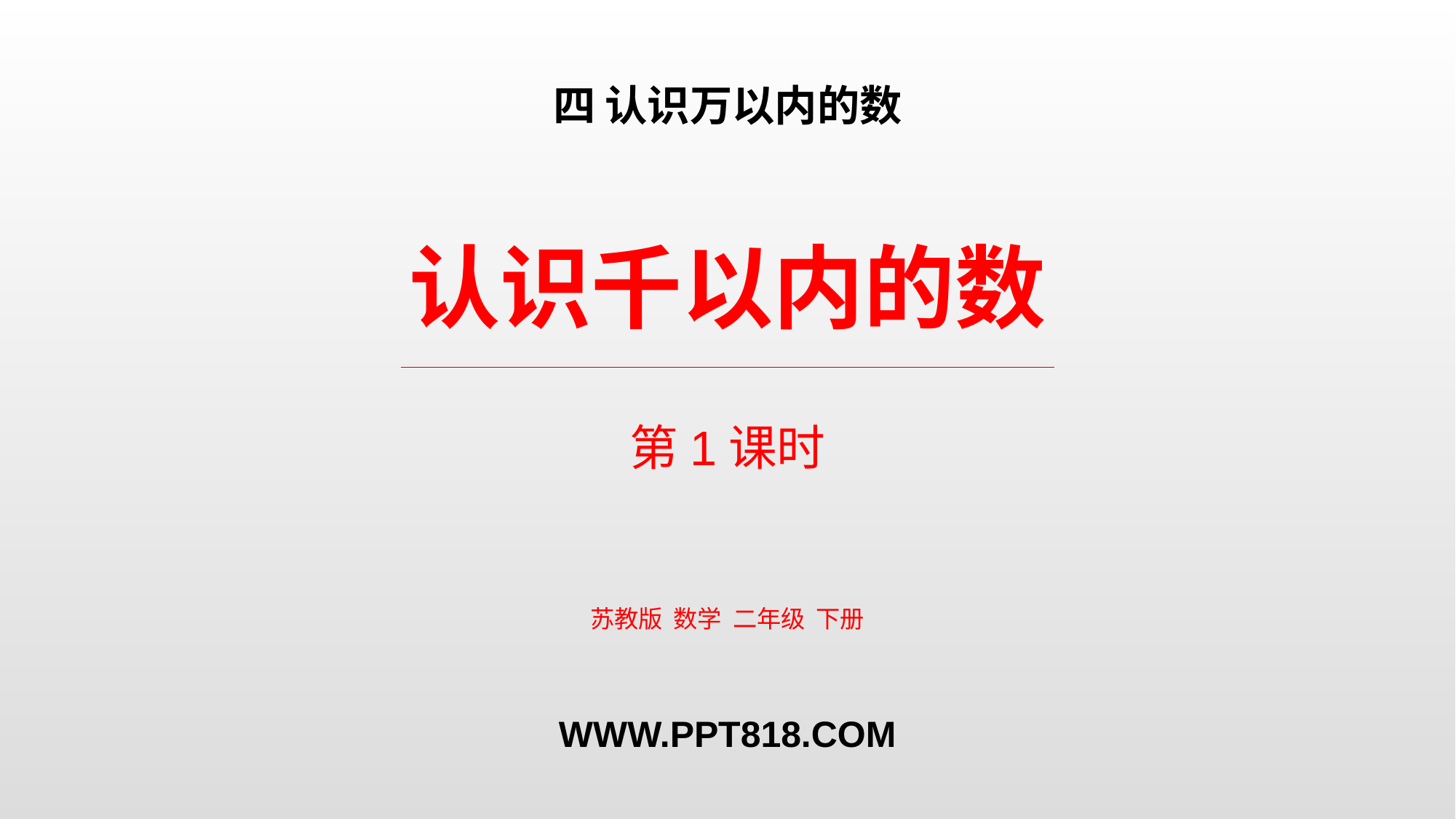

四 认识万以内的数
认识千以内的数
第1课时
苏教版  数学  二年级  下册
WWW.PPT818.COM